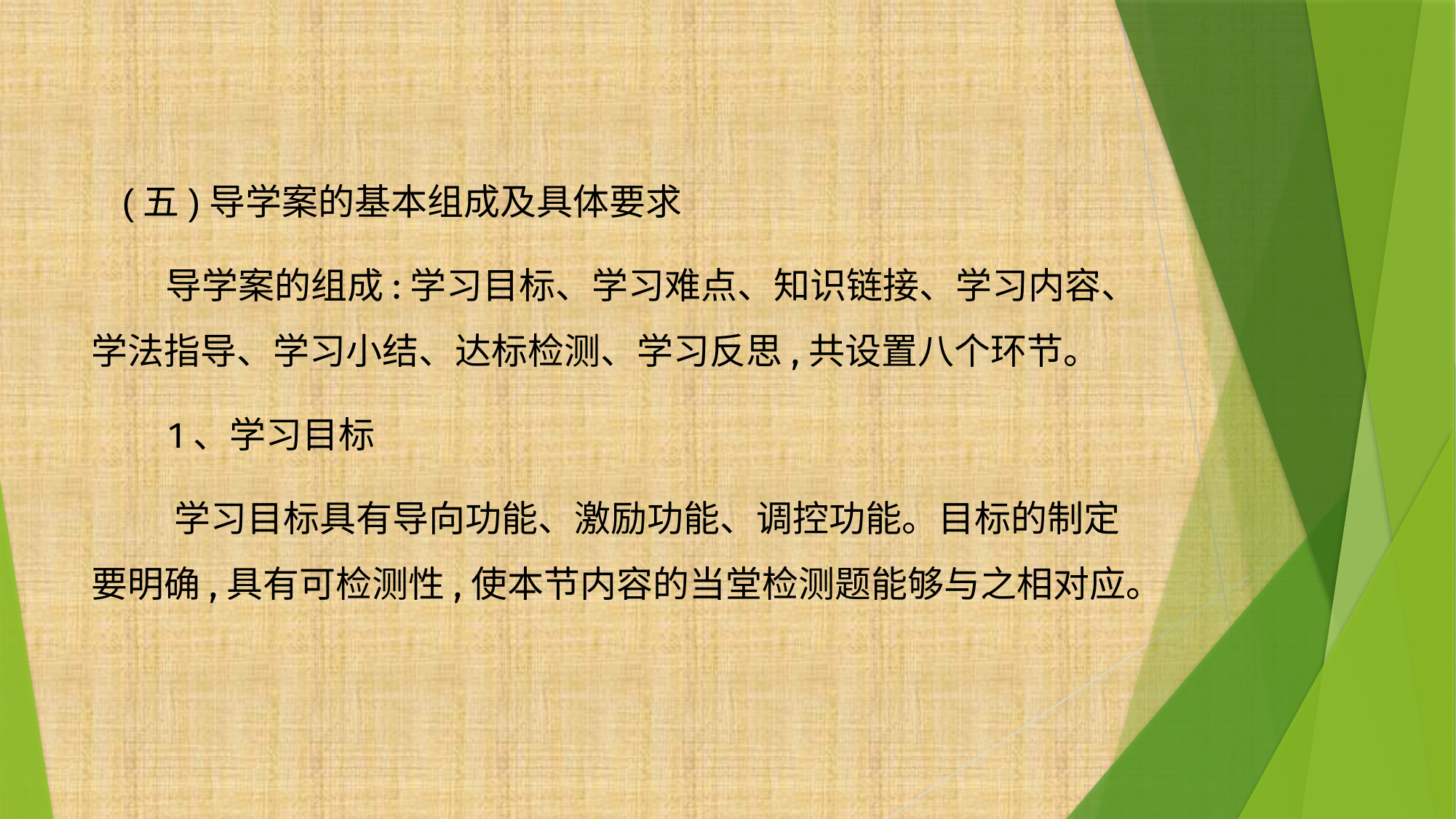

#
    (五)导学案的基本组成及具体要求
        导学案的组成:学习目标、学习难点、知识链接、学习内容、学法指导、学习小结、达标检测、学习反思,共设置八个环节。
        1、学习目标
         学习目标具有导向功能、激励功能、调控功能。目标的制定要明确,具有可检测性,使本节内容的当堂检测题能够与之相对应。